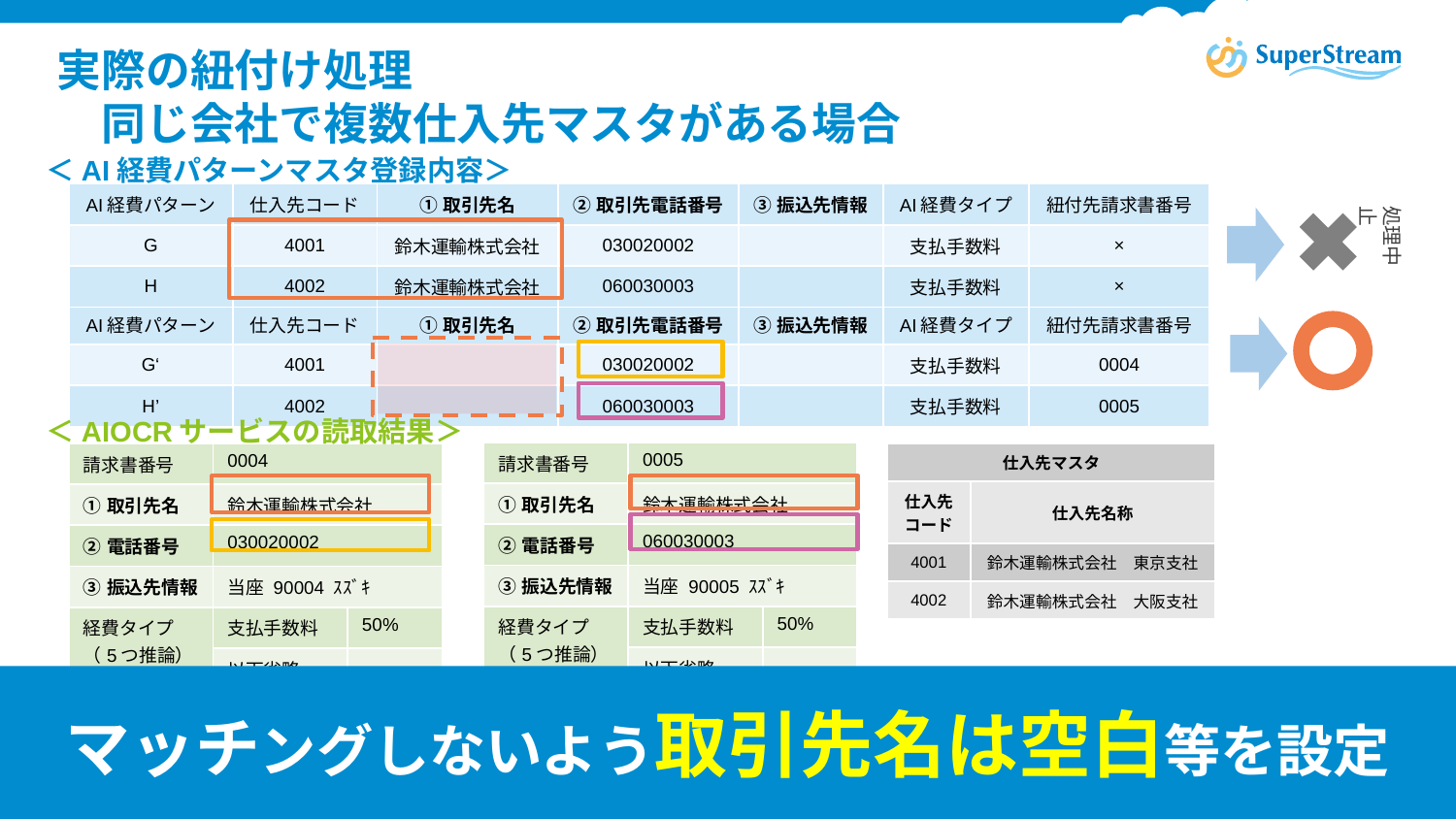

# 実際の紐付け処理 　同じ会社で複数仕入先マスタがある場合
＜AI経費パターンマスタ登録内容＞
| AI経費パターン | 仕入先コード | ①取引先名 | ②取引先電話番号 | ③振込先情報 | AI経費タイプ | 紐付先請求書番号 |
| --- | --- | --- | --- | --- | --- | --- |
| G | 4001 | 鈴木運輸株式会社 | 030020002 |  | 支払手数料 | × |
| H | 4002 | 鈴木運輸株式会社 | 060030003 |  | 支払手数料 | × |
処理中止

| AI経費パターン | 仕入先コード | ①取引先名 | ②取引先電話番号 | ③振込先情報 | AI経費タイプ | 紐付先請求書番号 |
| --- | --- | --- | --- | --- | --- | --- |
| G‘ | 4001 |  | 030020002 |  | 支払手数料 | 0004 |
| H’ | 4002 |  | 060030003 |  | 支払手数料 | 0005 |

＜AIOCRサービスの読取結果＞
| 請求書番号 | 0005 |  |
| --- | --- | --- |
| ①取引先名 | 鈴木運輸株式会社 |  |
| ②電話番号 | 060030003 |  |
| ③振込先情報 | 当座 90005 ｽｽﾞｷ |  |
| 経費タイプ （5つ推論） | 支払手数料 | 50% |
|  | 以下省略 |  |
| 請求書番号 | 0004 |  |
| --- | --- | --- |
| ①取引先名 | 鈴木運輸株式会社 |  |
| ②電話番号 | 030020002 |  |
| ③振込先情報 | 当座 90004 ｽｽﾞｷ |  |
| 経費タイプ （5つ推論） | 支払手数料 | 50% |
|  | 以下省略 |  |
| 仕入先マスタ |  |
| --- | --- |
| 仕入先 コード | 仕入先名称 |
| 4001 | 鈴木運輸株式会社　東京支社 |
| 4002 | 鈴木運輸株式会社　大阪支社 |

マッチングしないよう取引先名は空白等を設定
© SuperStream Inc. All rights reserved.
41